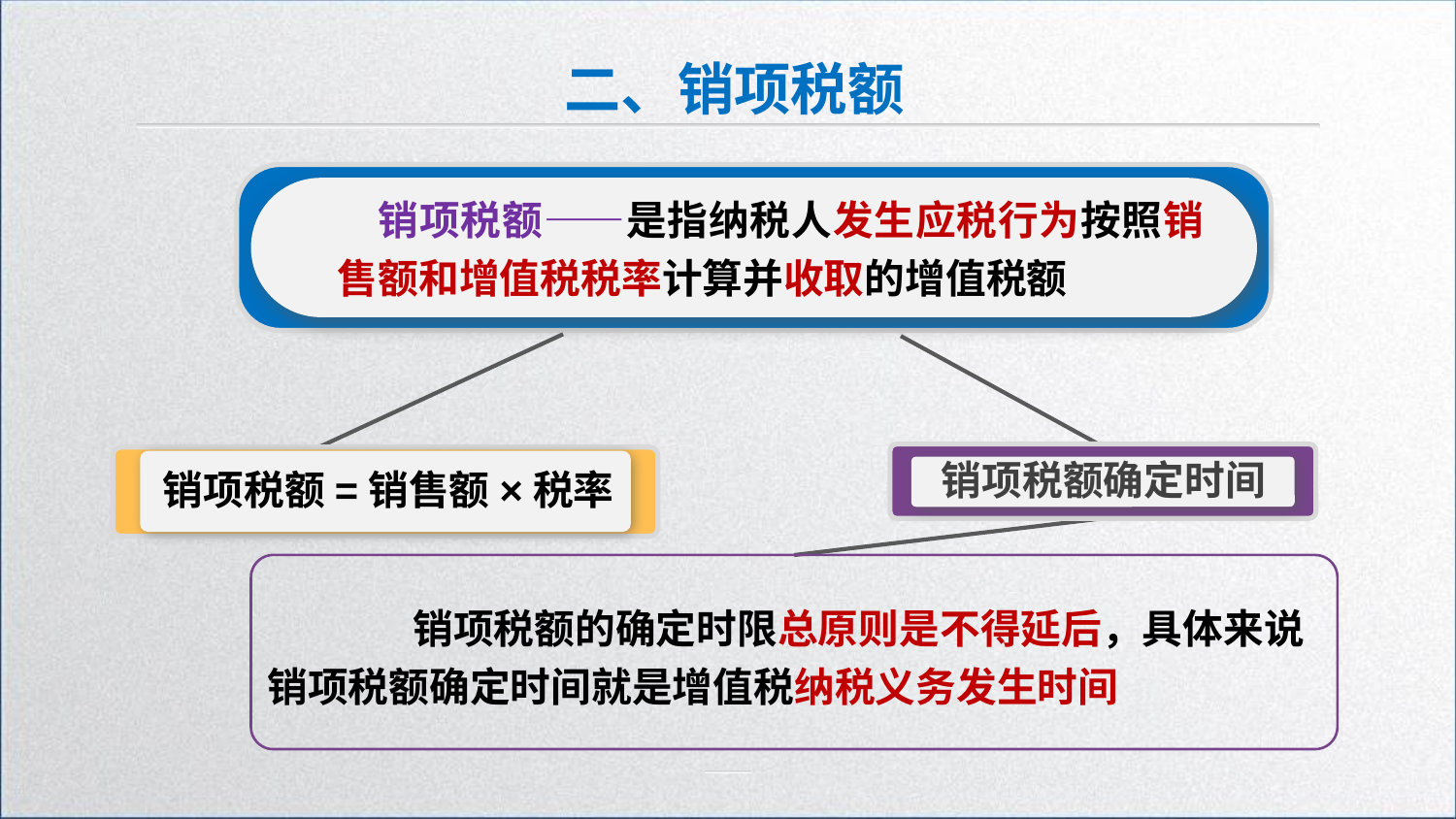

二、销项税额

   销项税额——是指纳税人发生应税行为按照销售额和增值税税率计算并收取的增值税额

销项税额=销售额×税率

销项税额确定时间
	销项税额的确定时限总原则是不得延后，具体来说销项税额确定时间就是增值税纳税义务发生时间